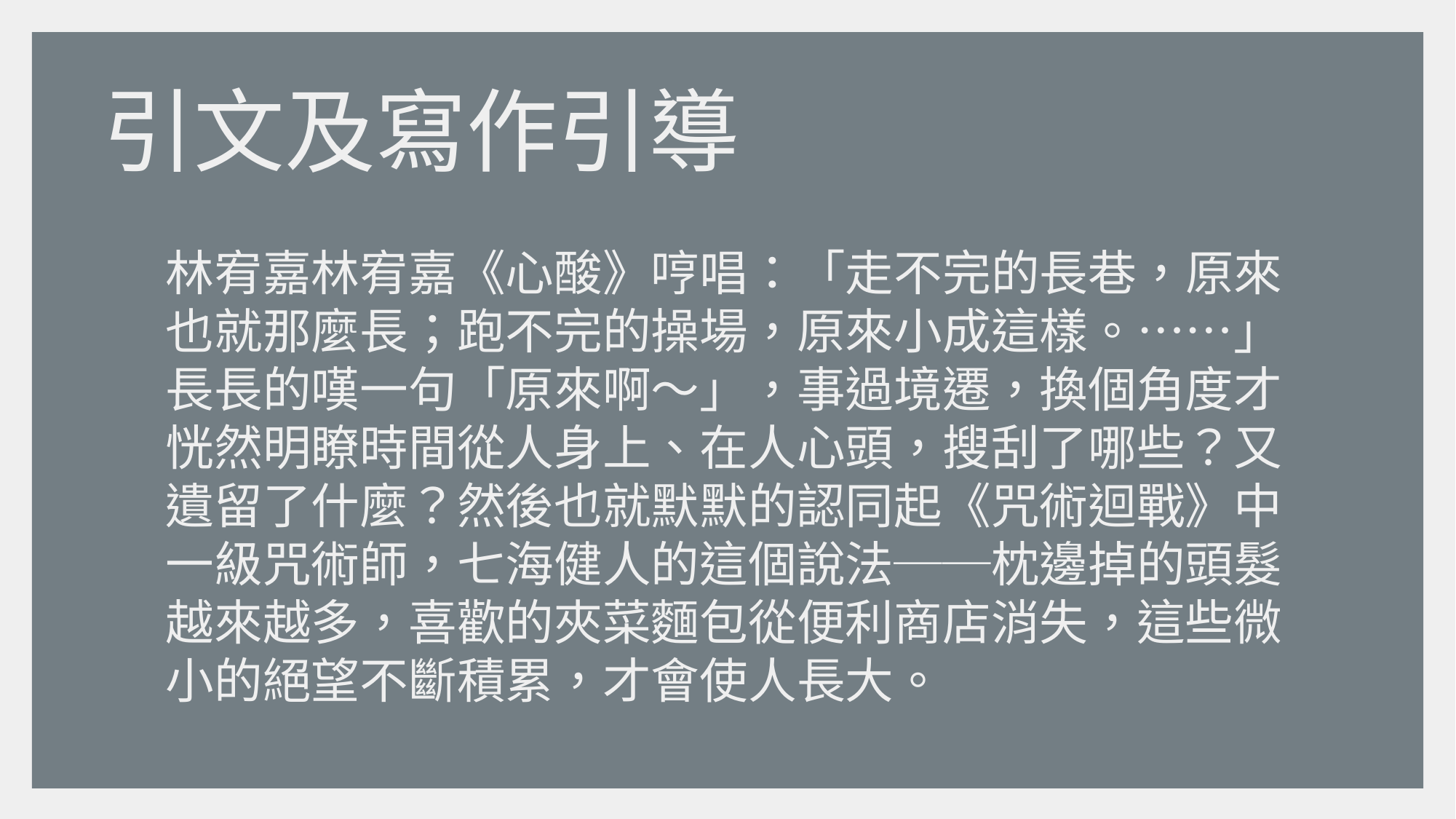

# 引文及寫作引導
林宥嘉林宥嘉《心酸》哼唱：「走不完的長巷，原來也就那麼長；跑不完的操場，原來小成這樣。……」長長的嘆一句「原來啊〜」，事過境遷，換個角度才恍然明瞭時間從人身上、在人心頭，搜刮了哪些？又遺留了什麼？然後也就默默的認同起《咒術迴戰》中一級咒術師，七海健人的這個說法──枕邊掉的頭髮越來越多，喜歡的夾菜麵包從便利商店消失，這些微小的絕望不斷積累，才會使人長大。